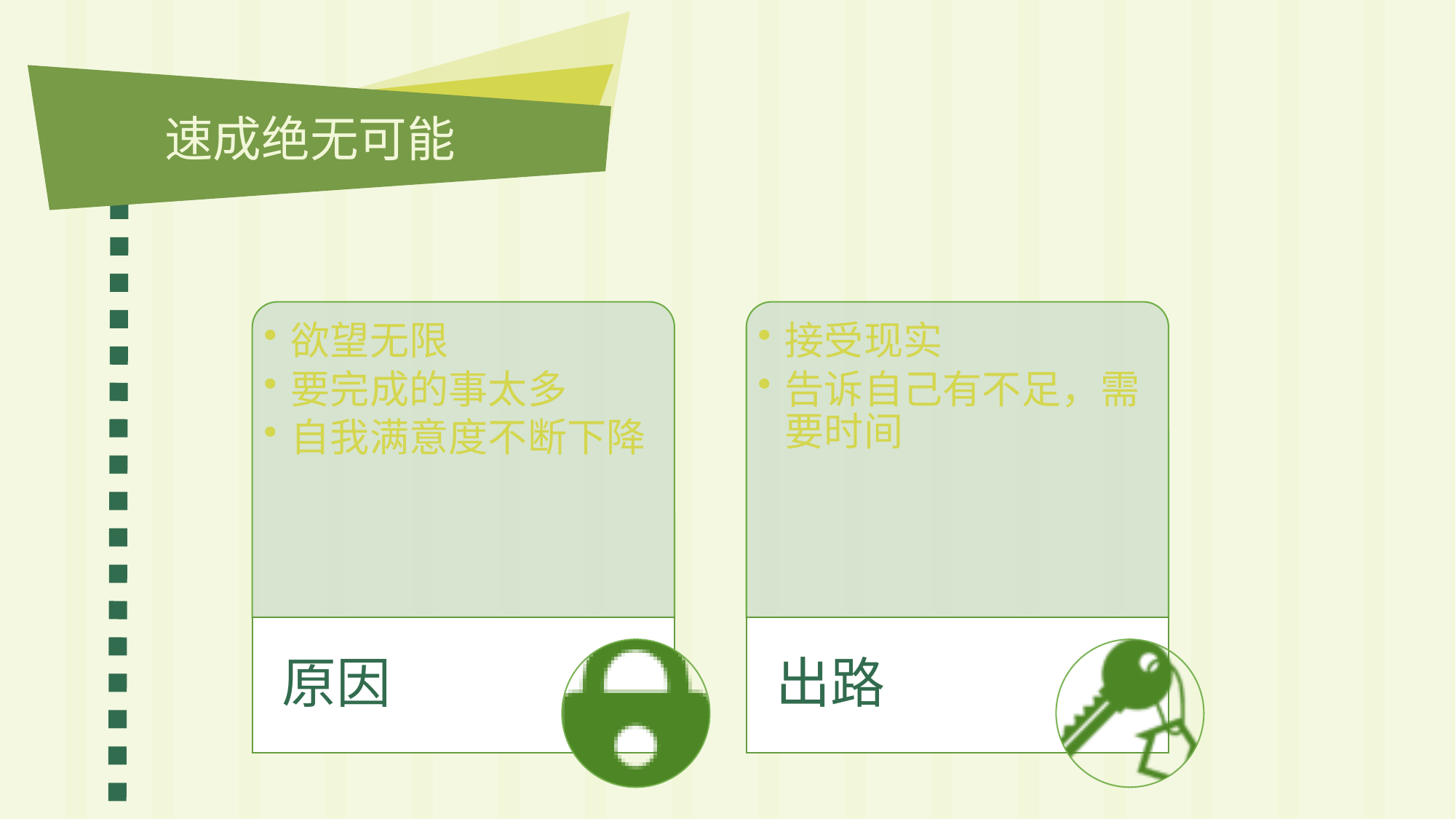

速成绝无可能
欲望无限
要完成的事太多
自我满意度不断下降
原因
接受现实
告诉自己有不足，需要时间
出路